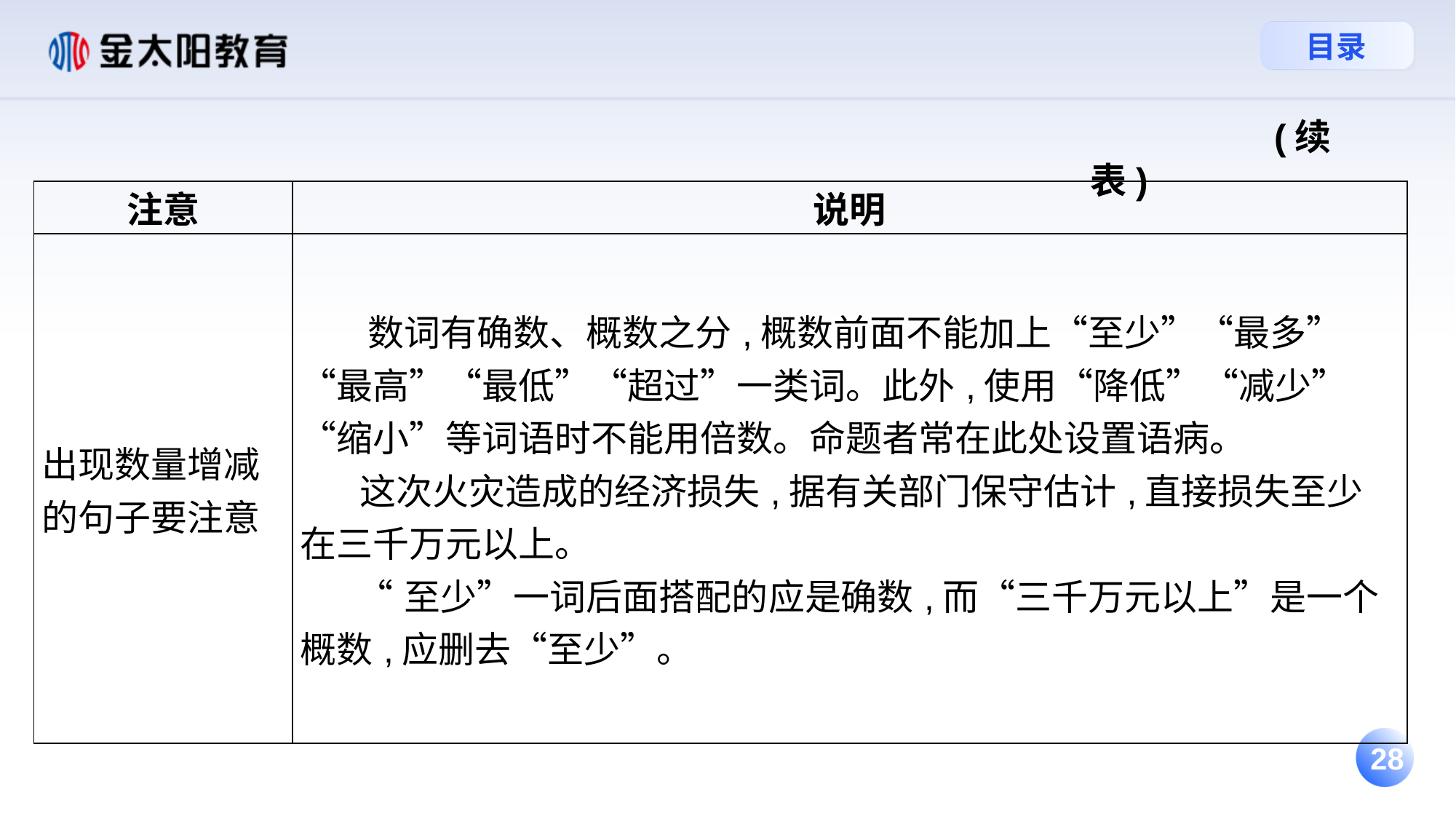

(续表)
| 注意 | 说明 |
| --- | --- |
| 出现数量增减 的句子要注意 | 数词有确数、概数之分,概数前面不能加上“至少”“最多”“最高”“最低”“超过”一类词。此外,使用“降低”“减少”“缩小”等词语时不能用倍数。命题者常在此处设置语病。 这次火灾造成的经济损失,据有关部门保守估计,直接损失至少在三千万元以上。 “至少”一词后面搭配的应是确数,而“三千万元以上”是一个概数,应删去“至少”。 |